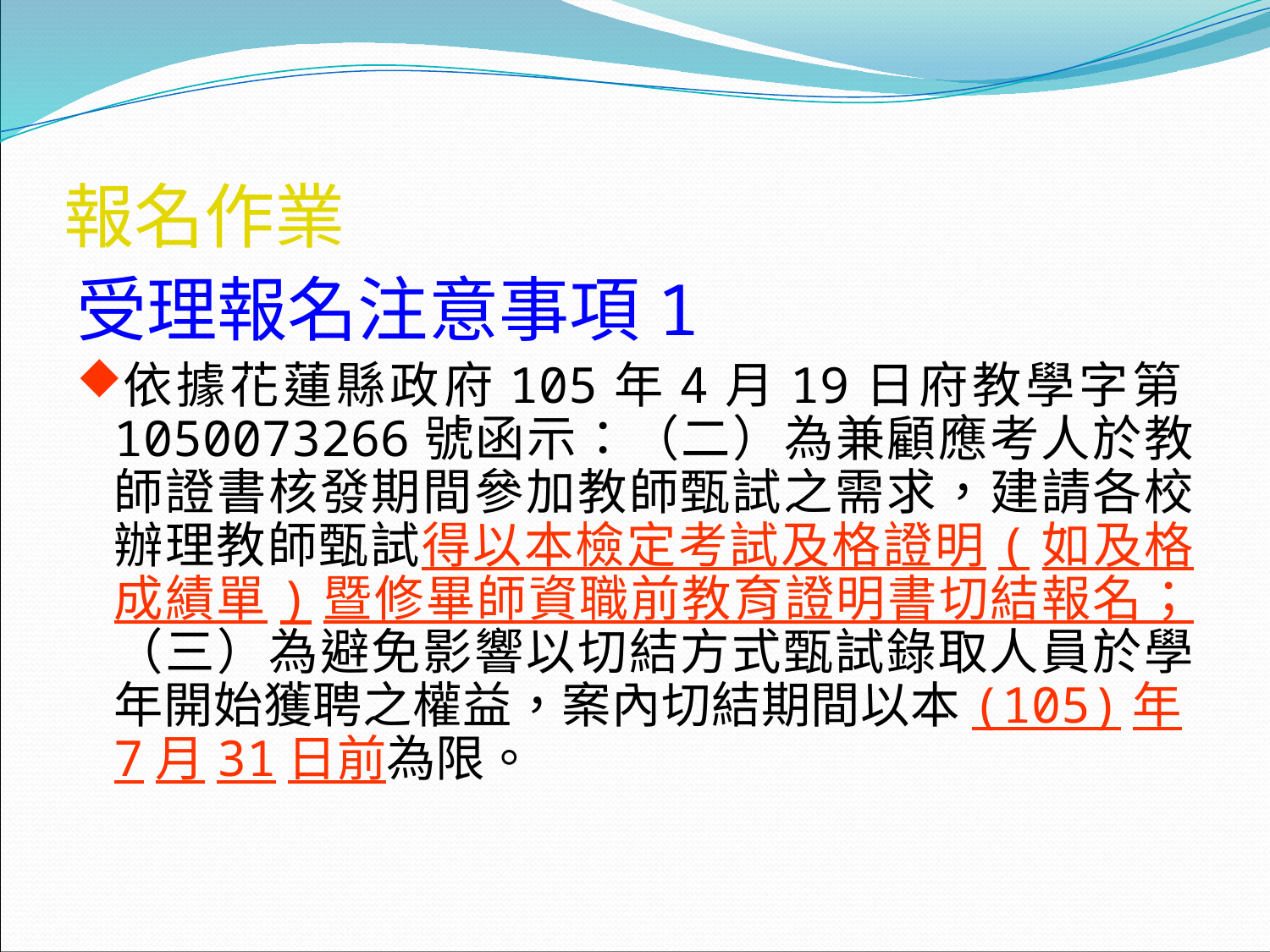

# 報名作業
受理報名注意事項1
依據花蓮縣政府105年4月19日府教學字第1050073266號函示：（二）為兼顧應考人於教師證書核發期間參加教師甄試之需求，建請各校辦理教師甄試得以本檢定考試及格證明(如及格成績單)暨修畢師資職前教育證明書切結報名；（三）為避免影響以切結方式甄試錄取人員於學年開始獲聘之權益，案內切結期間以本(105)年7月31日前為限。